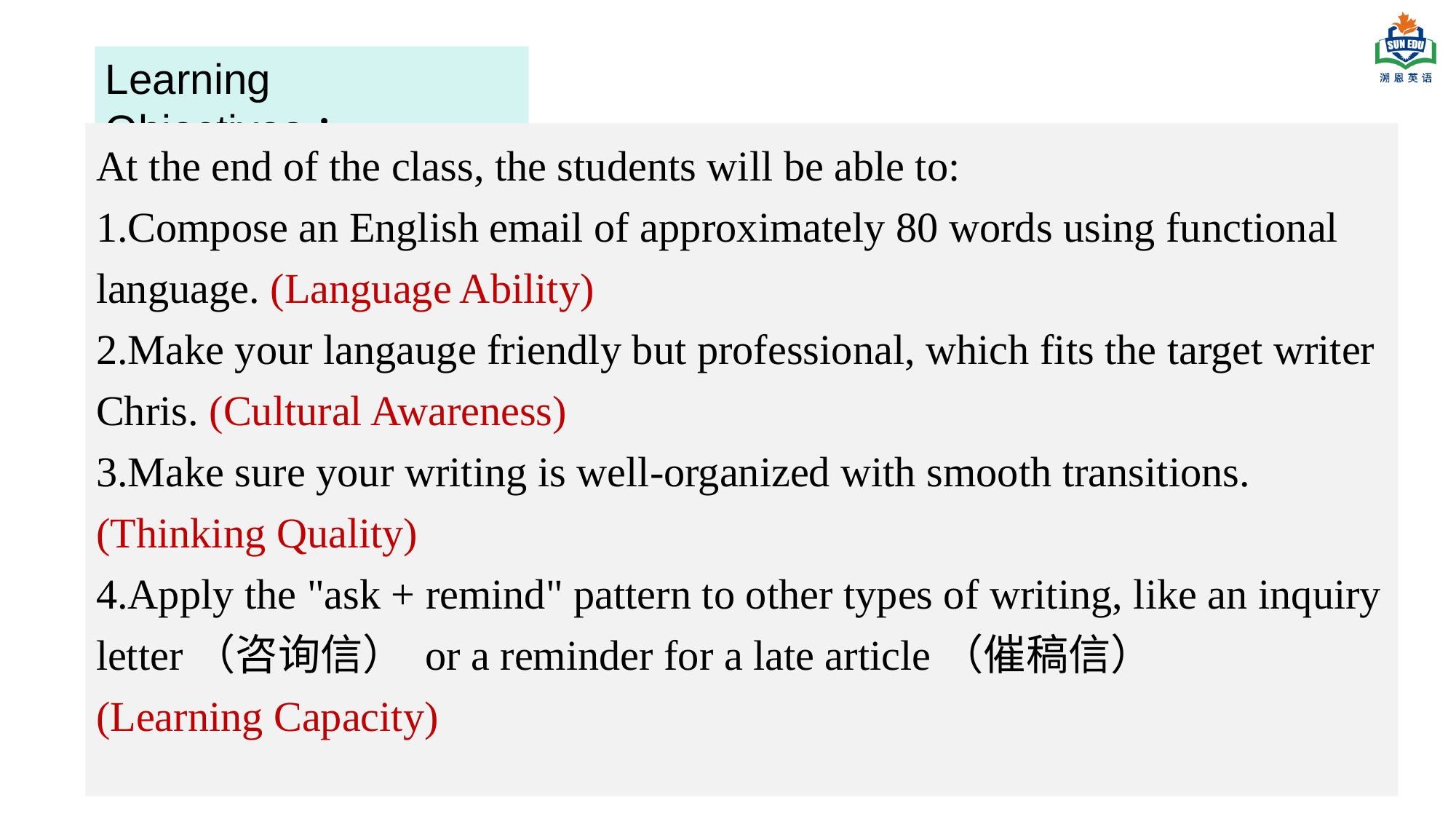

Learning Objectives：
At the end of the class, the students will be able to:
1.Compose an English email of approximately 80 words using functional language. (Language Ability)
2.Make your langauge friendly but professional, which fits the target writer Chris. (Cultural Awareness)
3.Make sure your writing is well-organized with smooth transitions.
(Thinking Quality)
4.Apply the "ask + remind" pattern to other types of writing, like an inquiry letter（咨询信） or a reminder for a late article（催稿信）
(Learning Capacity)